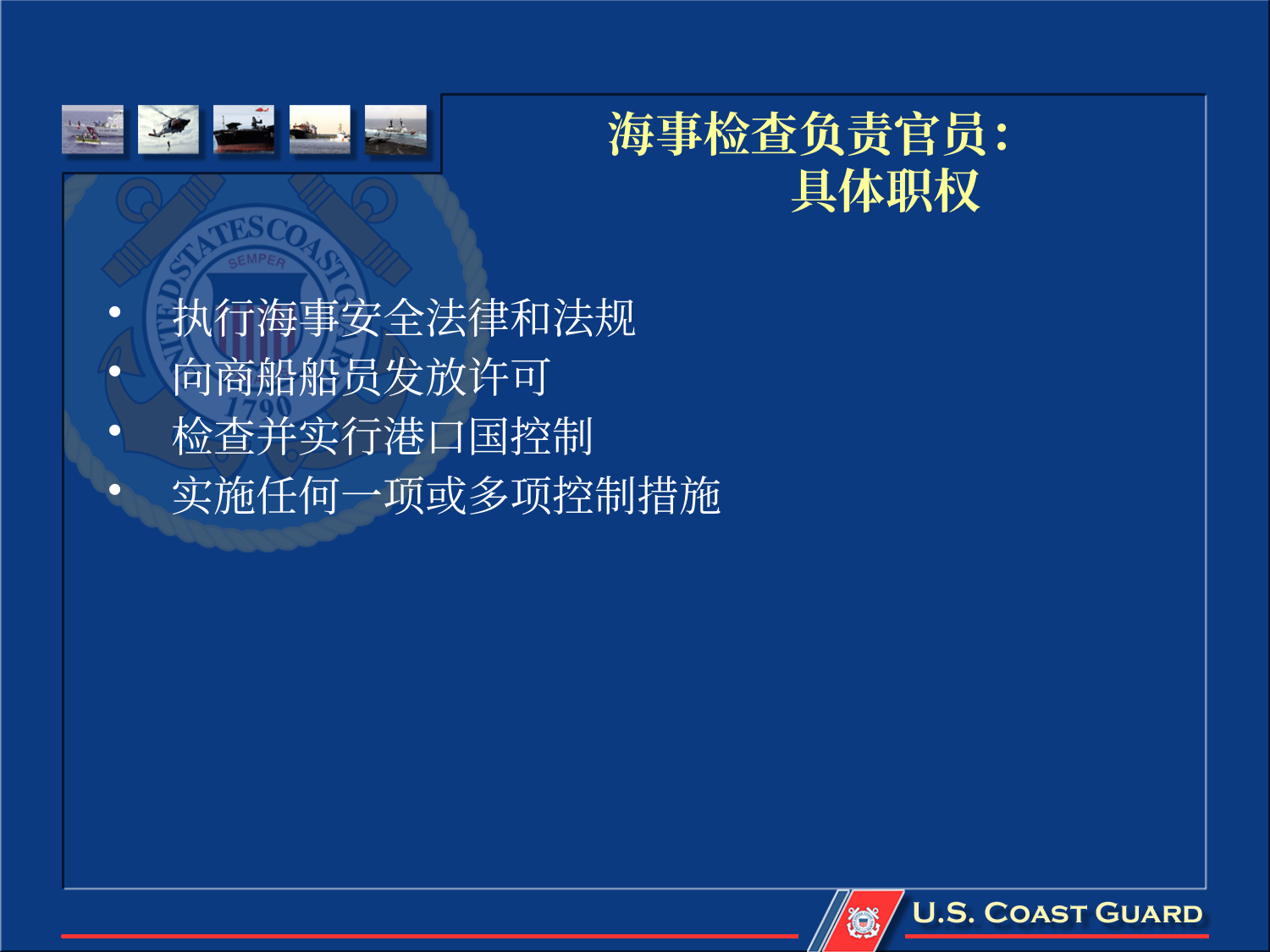

# 海事检查负责官员： 具体职权

执行海事安全法律和法规
向商船船员发放许可
检查并实行港口国控制
实施任何一项或多项控制措施